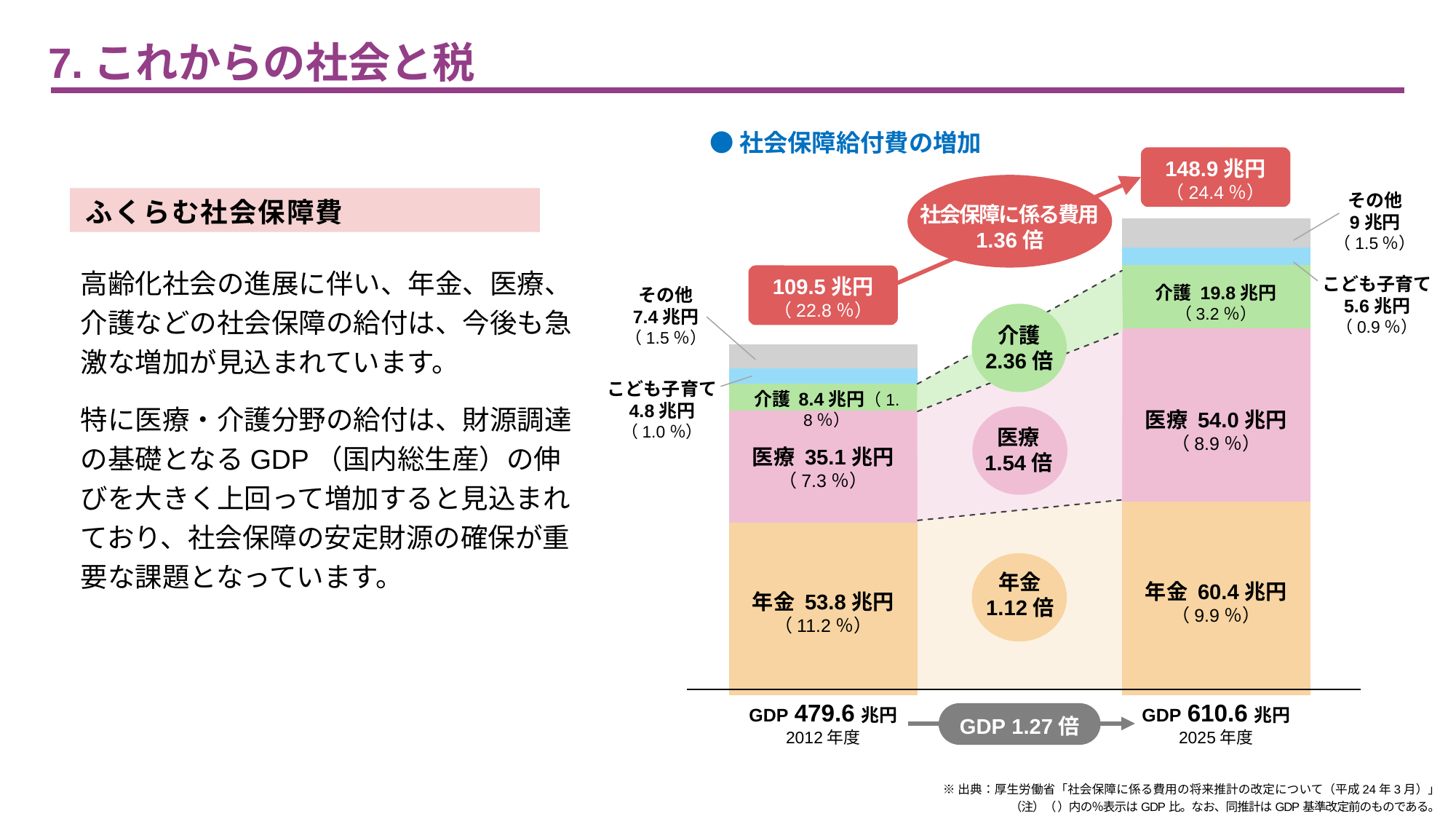

7.これからの社会と税
●社会保障給付費の増加

148.9兆円
（24.4％）

### Chart

| Category | 年金 | 医療 | 介護 | 子供・子育て | その他 |
|---|---|---|---|---|---|
| 2012年度 | 53.8 | 35.1 | 8.4 | 4.8 | 7.4 |
| 2025年度 | 60.4 | 54.0 | 19.8 | 5.6 | 9.0 |
その他
9兆円（1.5％）

ふくらむ社会保障費
社会保障に係る費用
1.36倍
高齢化社会の進展に伴い、年金、医療、介護などの社会保障の給付は、今後も急激な増加が見込まれています。
特に医療・介護分野の給付は、財源調達の基礎となるGDP（国内総生産）の伸びを大きく上回って増加すると見込まれており、社会保障の安定財源の確保が重要な課題となっています。

こども子育て
5.6兆円（0.9％）
109.5兆円
（22.8％）

介護 19.8兆円（3.2％）
その他
7.4兆円（1.5％）

介護
2.36倍

こども子育て
4.8兆円（1.0％）
介護 8.4兆円（1.8％）
医療 54.0兆円（8.9％）

医療
1.54倍
医療 35.1兆円（7.3％）

年金
1.12倍
年金 60.4兆円（9.9％）
年金 53.8兆円（11.2％）
GDP 479.6兆円
2012年度
GDP 610.6兆円
2025年度

GDP 1.27倍
※出典：厚生労働省「社会保障に係る費用の将来推計の改定について（平成24年3月）」
（注）（ ）内の％表示はGDP比。なお、同推計はGDP基準改定前のものである。